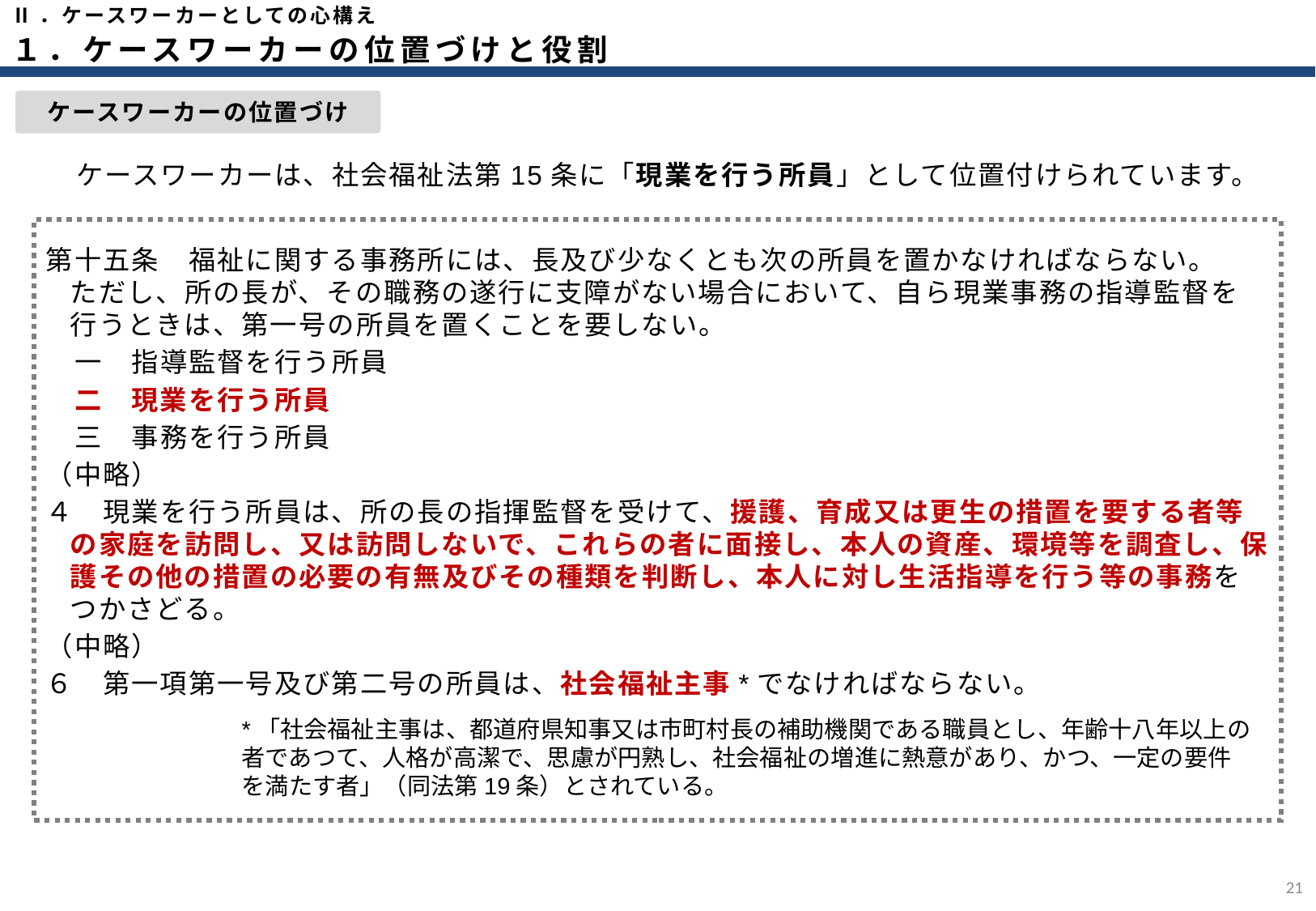

Ⅱ．ケースワーカーとしての心構え
１．ケースワーカーの位置づけと役割
ケースワーカーの位置づけ
　ケースワーカーは、社会福祉法第15条に「現業を行う所員」として位置付けられています。
第十五条　福祉に関する事務所には、長及び少なくとも次の所員を置かなければならない。
ただし、所の長が、その職務の遂行に支障がない場合において、自ら現業事務の指導監督を
行うときは、第一号の所員を置くことを要しない。
　一　指導監督を行う所員
　二　現業を行う所員
　三　事務を行う所員
（中略）
４　現業を行う所員は、所の長の指揮監督を受けて、援護、育成又は更生の措置を要する者等の家庭を訪問し、又は訪問しないで、これらの者に面接し、本人の資産、環境等を調査し、保護その他の措置の必要の有無及びその種類を判断し、本人に対し生活指導を行う等の事務をつかさどる。
（中略）
６　第一項第一号及び第二号の所員は、社会福祉主事*でなければならない。
*「社会福祉主事は、都道府県知事又は市町村長の補助機関である職員とし、年齢十八年以上の者であつて、人格が高潔で、思慮が円熟し、社会福祉の増進に熱意があり、かつ、一定の要件を満たす者」（同法第19条）とされている。
21